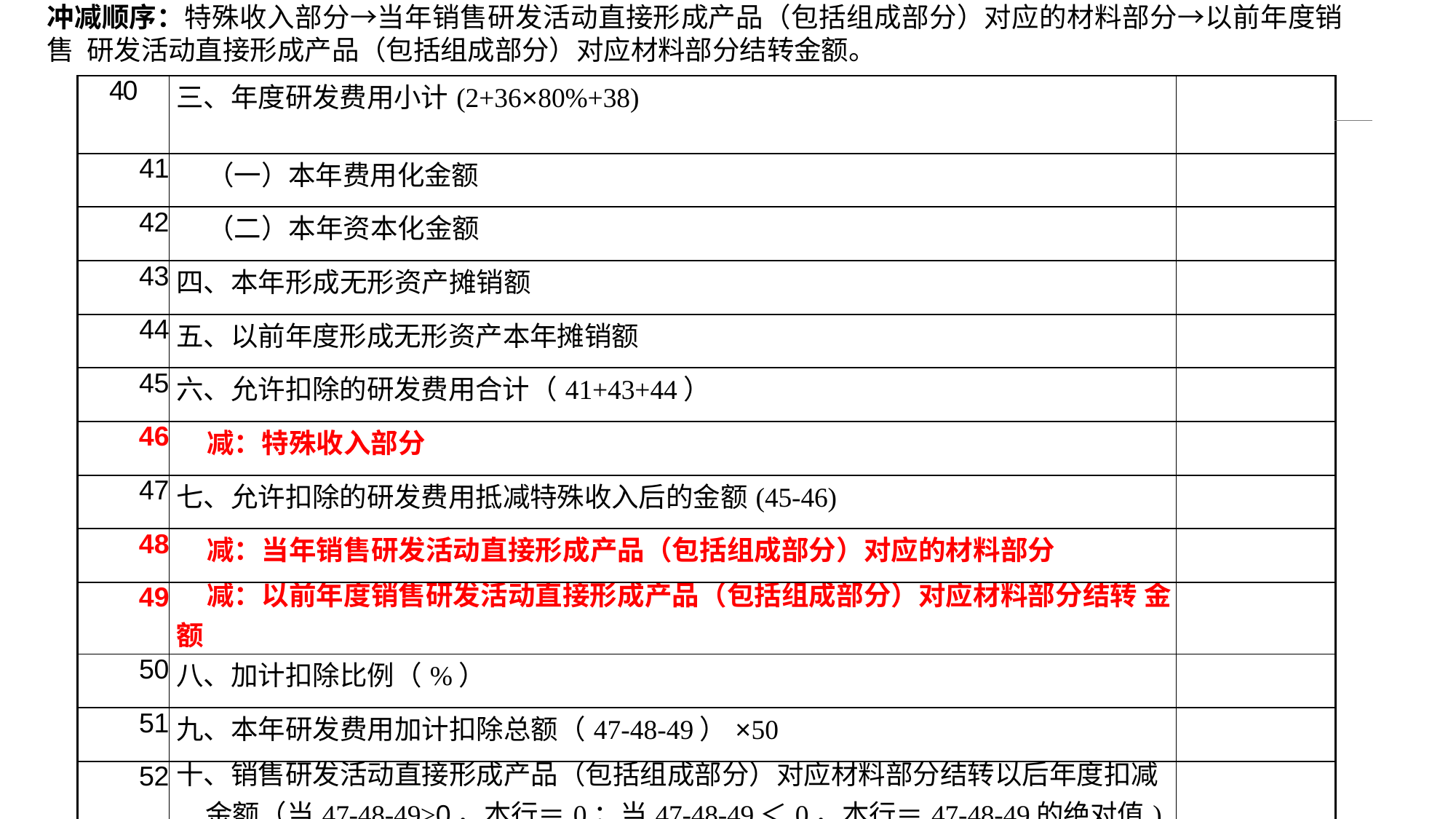

# 冲减顺序：特殊收入部分→当年销售研发活动直接形成产品（包括组成部分）对应的材料部分→以前年度销售  研发活动直接形成产品（包括组成部分）对应材料部分结转金额。
| 40 | 三、年度研发费用小计(2+36×80%+38) |  |  |
| --- | --- | --- | --- |
|  |  |  |  |
| 41 | （一）本年费用化金额 |  |  |
| 42 | （二）本年资本化金额 |  |  |
| 43 | 四、本年形成无形资产摊销额 |  |  |
| 44 | 五、以前年度形成无形资产本年摊销额 |  |  |
| 45 | 六、允许扣除的研发费用合计（41+43+44） |  |  |
| 46 | 减：特殊收入部分 |  |  |
| 47 | 七、允许扣除的研发费用抵减特殊收入后的金额(45-46) |  |  |
| 48 | 减：当年销售研发活动直接形成产品（包括组成部分）对应的材料部分 |  |  |
| 49 | 减：以前年度销售研发活动直接形成产品（包括组成部分）对应材料部分结转 金 额 |  |  |
| 50 | 八、加计扣除比例（%） |  |  |
| 51 | 九、本年研发费用加计扣除总额（47-48-49）×50 |  |  |
| 52 | 十、销售研发活动直接形成产品（包括组成部分）对应材料部分结转以后年度扣减 金额（当47-48-49≥0，本行＝0；当47-48-49＜0，本行＝47-48-49的绝对值) |  |  |
www.islide.c

c	2020/4/17